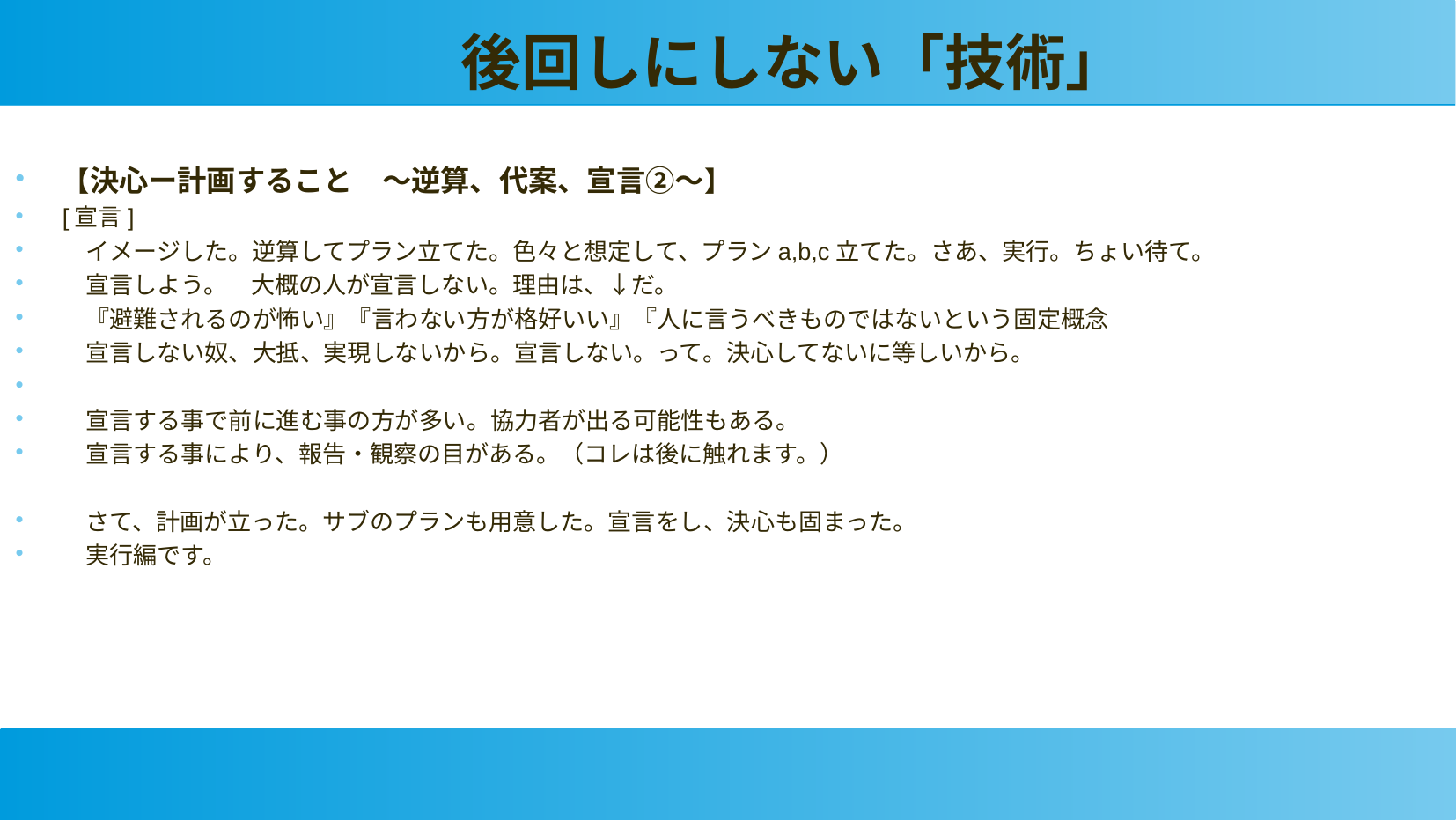

後回しにしない「技術」

【決心ー計画すること　〜逆算、代案、宣言②〜】
[宣言]
　イメージした。逆算してプラン立てた。色々と想定して、プランa,b,c立てた。さあ、実行。ちょい待て。
　宣言しよう。　大概の人が宣言しない。理由は、↓だ。
　『避難されるのが怖い』『言わない方が格好いい』『人に言うべきものではないという固定概念
　宣言しない奴、大抵、実現しないから。宣言しない。って。決心してないに等しいから。

　宣言する事で前に進む事の方が多い。協力者が出る可能性もある。
　宣言する事により、報告・観察の目がある。（コレは後に触れます。）

　さて、計画が立った。サブのプランも用意した。宣言をし、決心も固まった。
　実行編です。